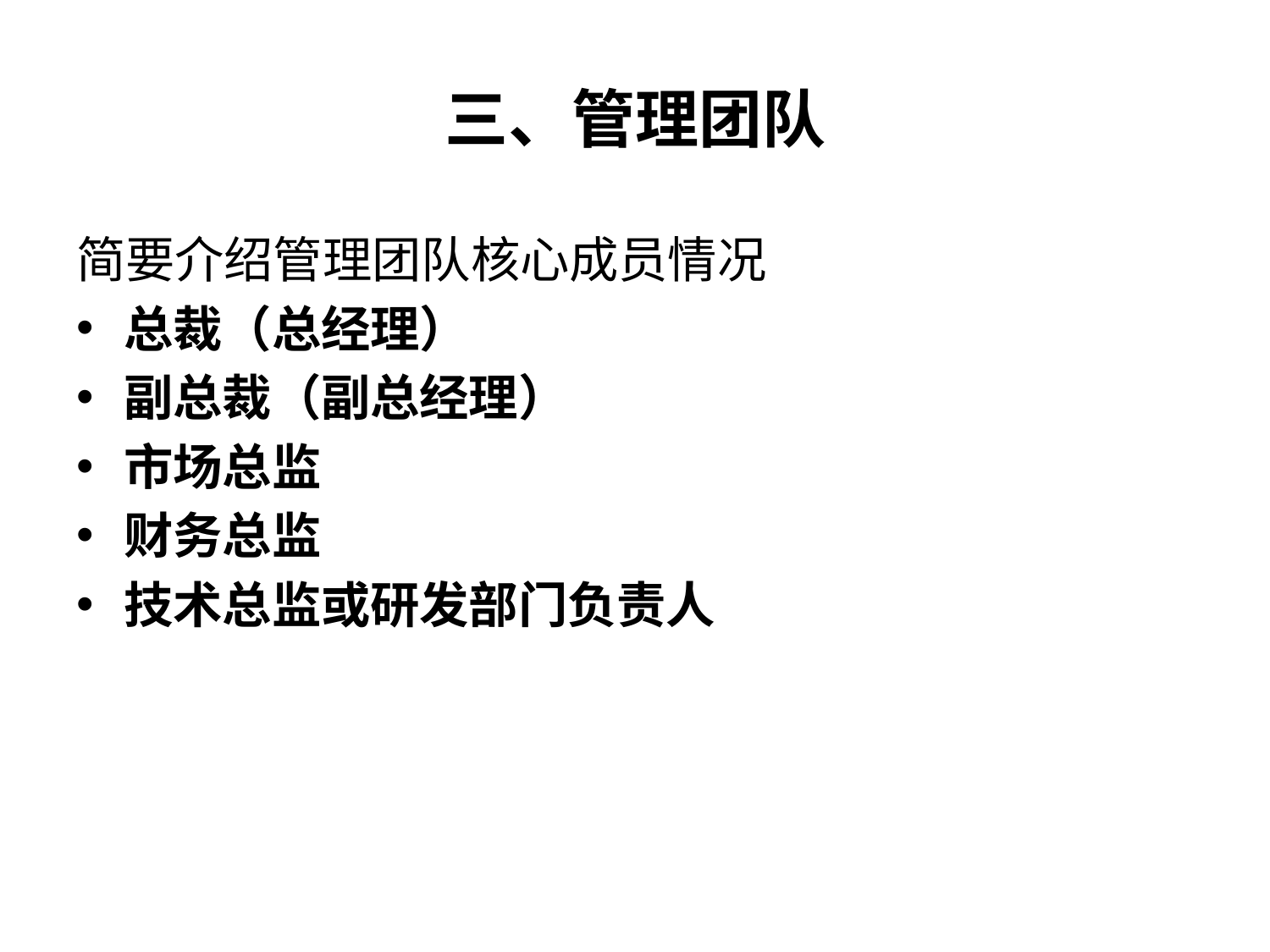

# 三、管理团队
简要介绍管理团队核心成员情况
总裁（总经理）
副总裁（副总经理）
市场总监
财务总监
技术总监或研发部门负责人